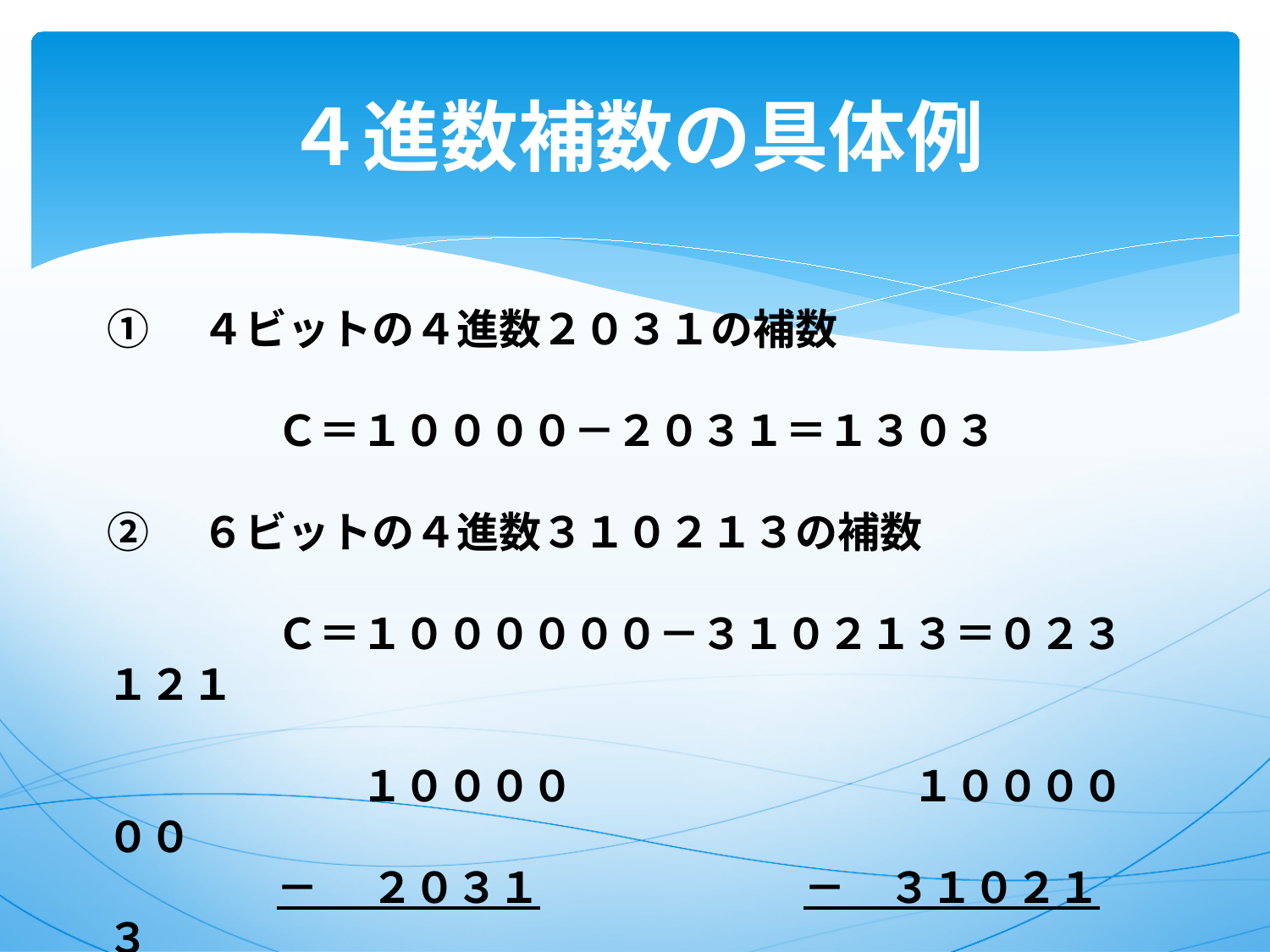

# ４進数補数の具体例
①　４ビットの４進数２０３１の補数

　　　　Ｃ＝１００００－２０３１＝１３０３

②　６ビットの４進数３１０２１３の補数

　　　　Ｃ＝１００００００－３１０２１３＝０２３１２１

　　　　　　１００００　　　　　　　　１００００００
　　　　－　 ２０３１　　　　　　 －　３１０２１３
　　　　　　　１３０３　　　　　　　　　０２３１２１